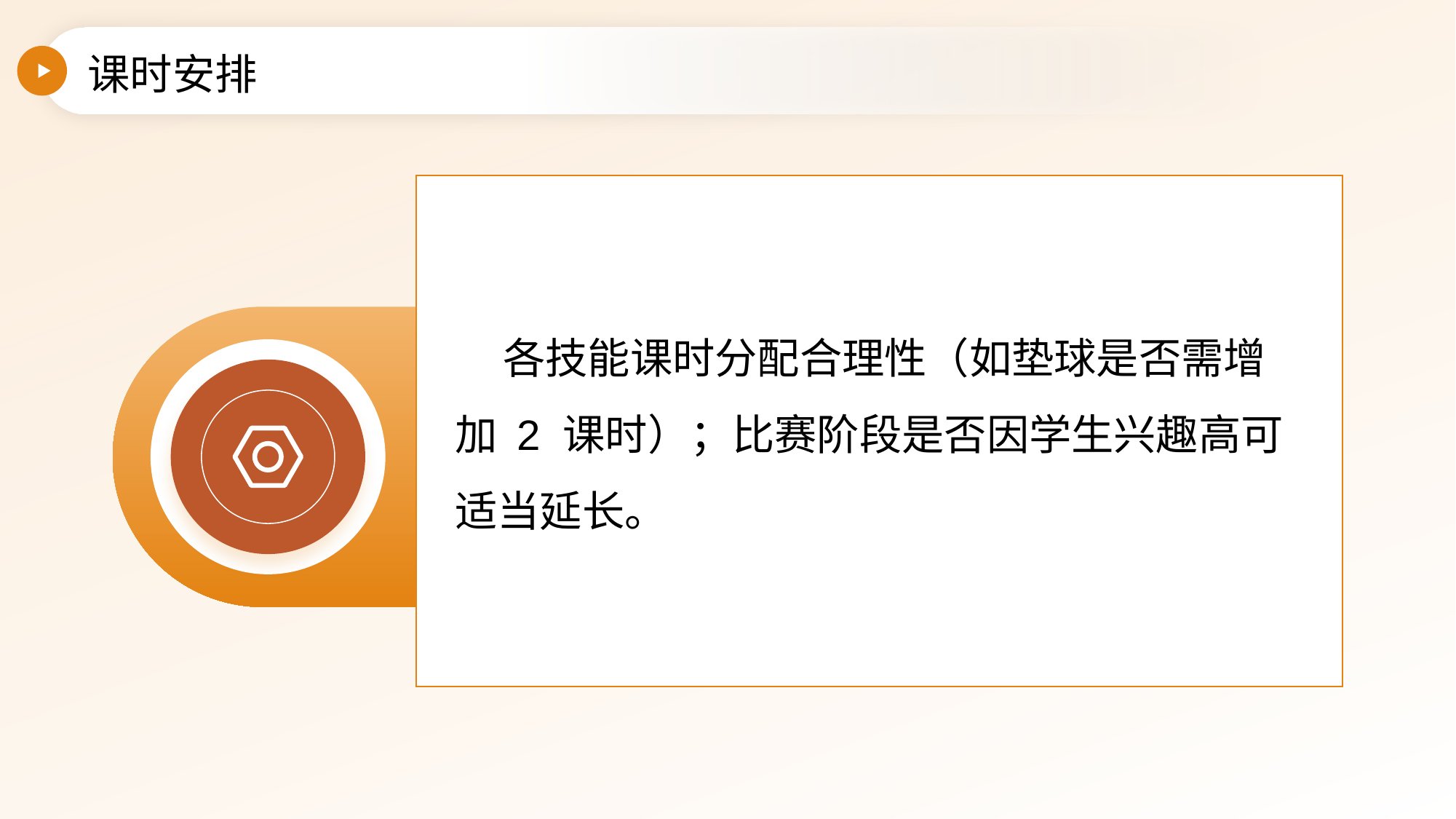

课时安排

内容待补充
    各技能课时分配合理性（如垫球是否需增加 2 课时）；比赛阶段是否因学生兴趣高可适当延长。